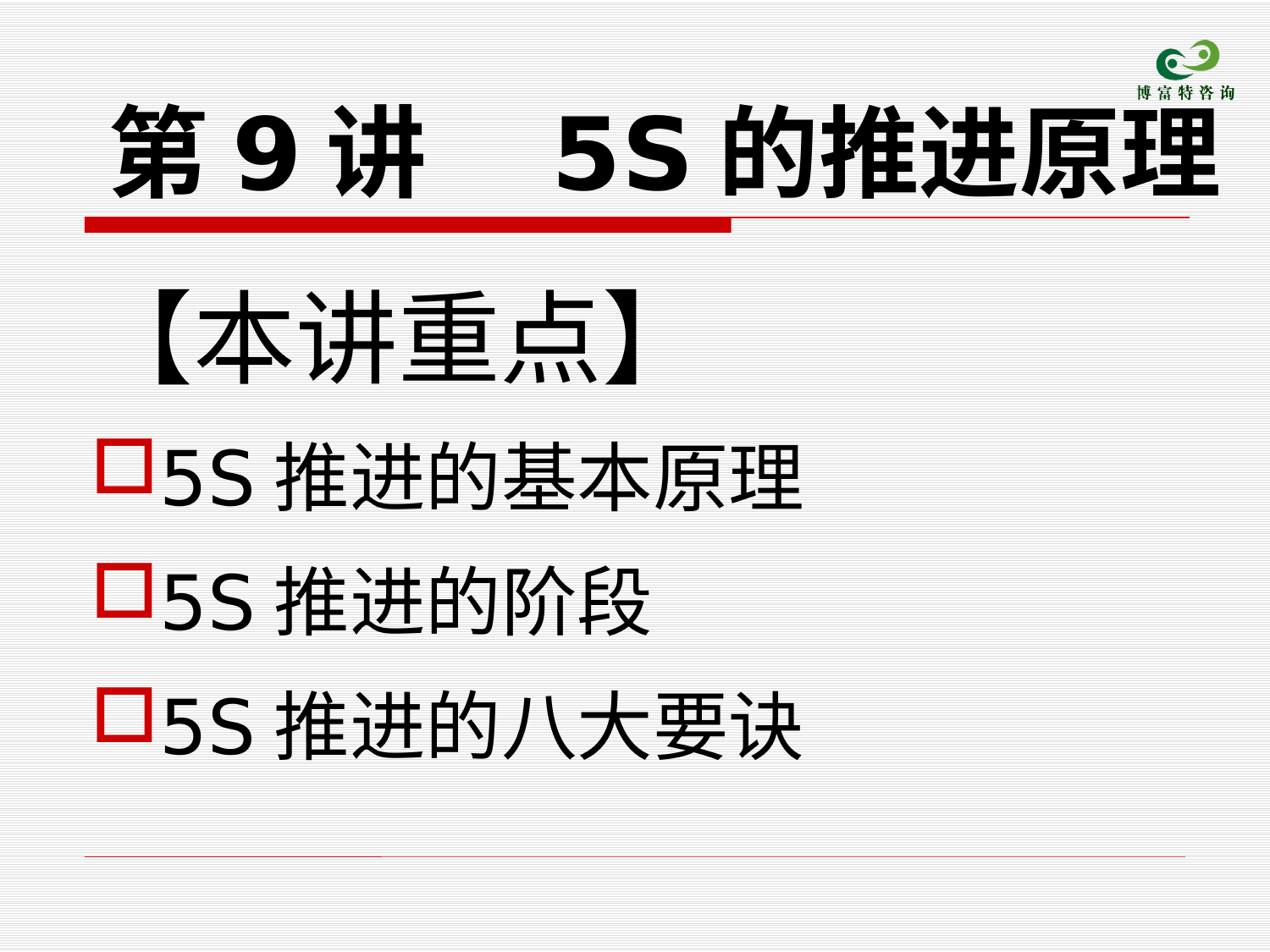

# 第9讲　5S的推进原理
【本讲重点】
5S推进的基本原理
5S推进的阶段
5S推进的八大要诀
290